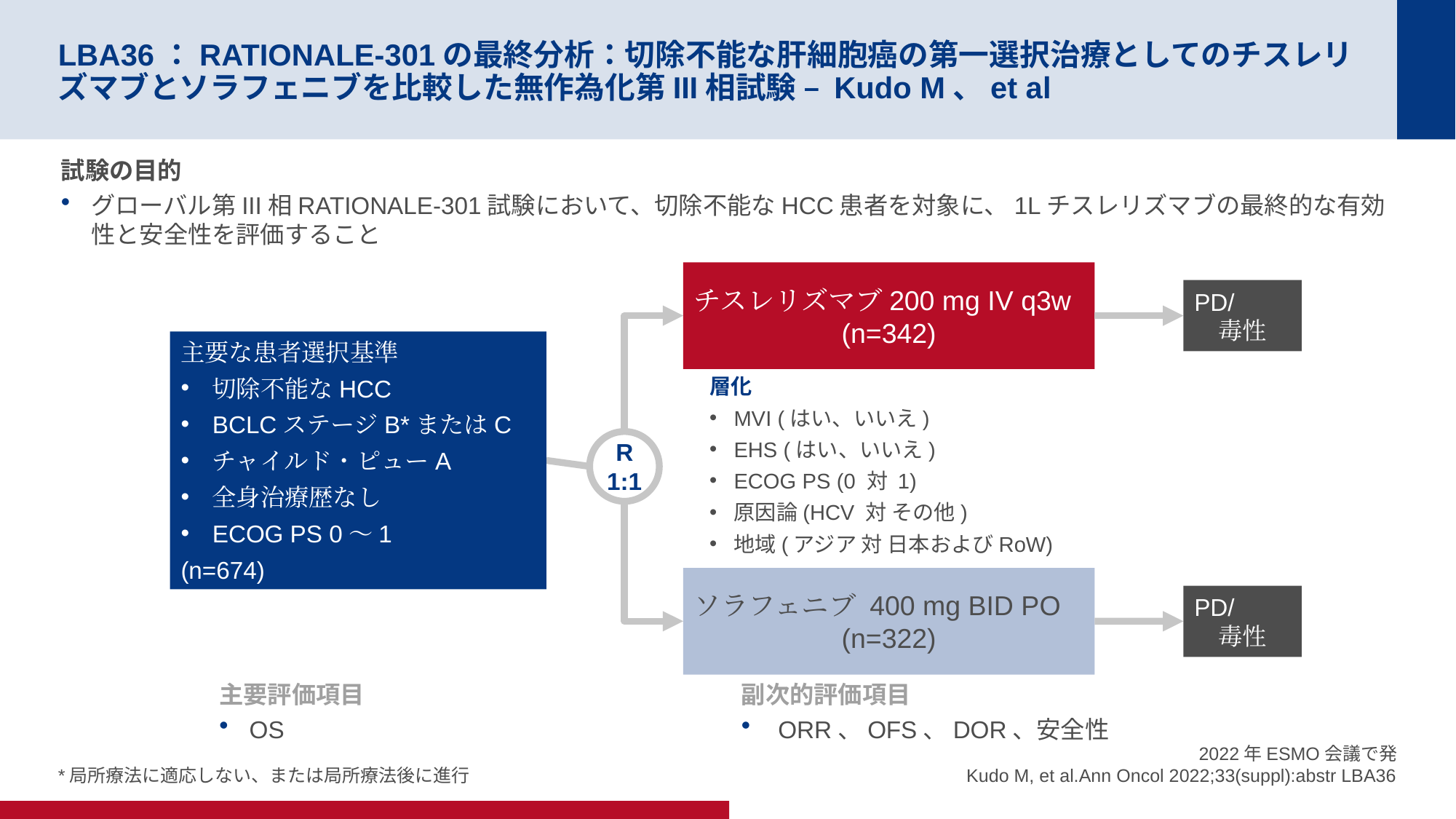

# LBA36：RATIONALE-301の最終分析：切除不能な肝細胞癌の第一選択治療としてのチスレリズマブとソラフェニブを比較した無作為化第III相試験 – Kudo M、et al
試験の目的
グローバル第III相RATIONALE-301試験において、切除不能なHCC患者を対象に、1Lチスレリズマブの最終的な有効性と安全性を評価すること
チスレリズマブ200 mg IV q3w
(n=342)
PD/
毒性
主要な患者選択基準
切除不能なHCC
BCLCステージB*またはC
チャイルド・ピューA
全身治療歴なし
ECOG PS 0～1
(n=674)
層化
MVI (はい、いいえ)
EHS (はい、いいえ)
ECOG PS (0 対 1)
原因論(HCV 対 その他)
地域(アジア 対 日本およびRoW)
R
1:1
ソラフェニブ 400 mg BID PO
(n=322)
PD/
毒性
主要評価項目
OS
副次的評価項目
 ORR、OFS、DOR、安全性
*局所療法に適応しない、または局所療法後に進行
2022年ESMO会議で発
Kudo M, et al.Ann Oncol 2022;33(suppl):abstr LBA36